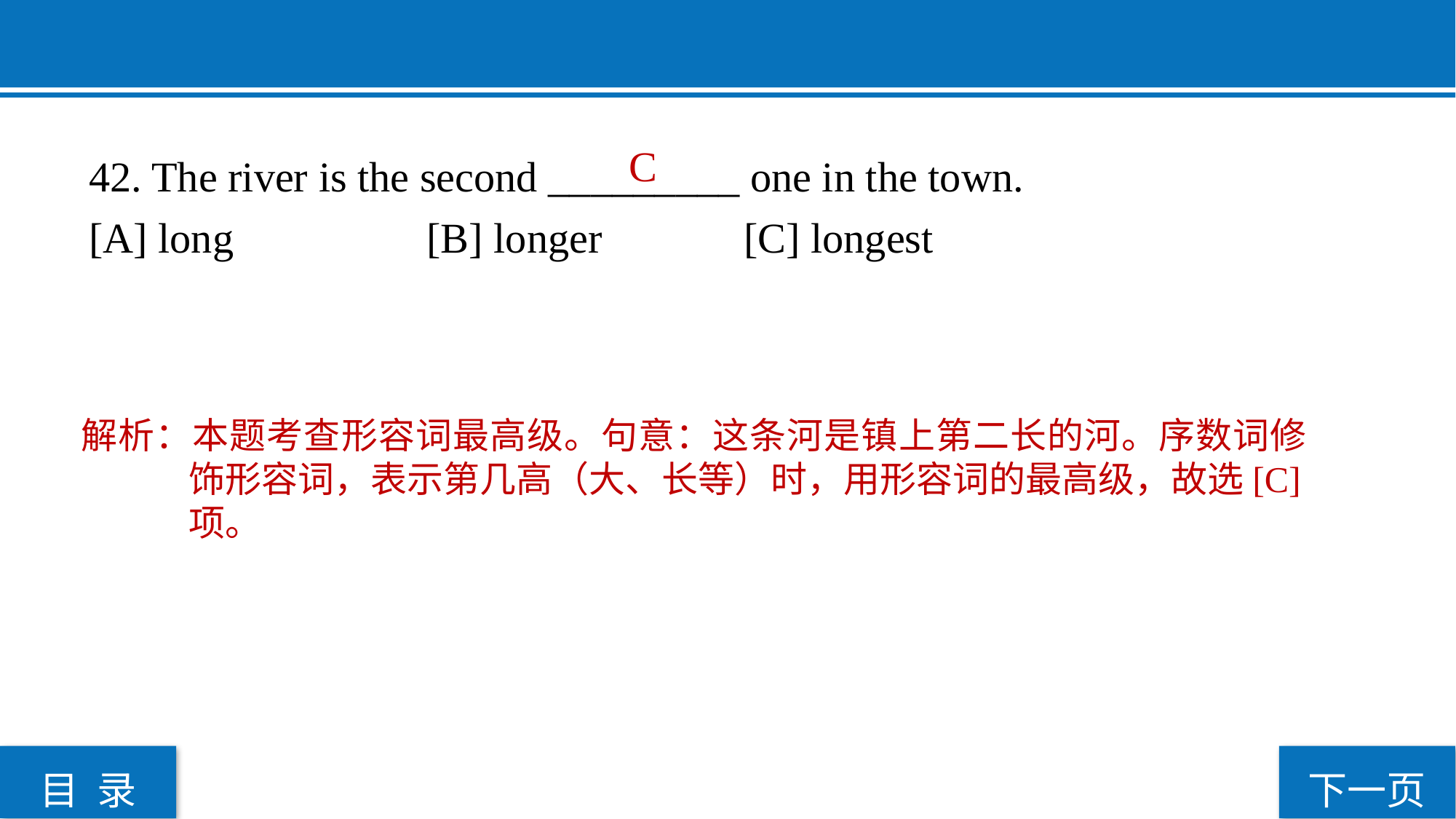

C
42. The river is the second _________ one in the town.
[A] long		 [B] longer 		[C] longest
解析：本题考查形容词最高级。句意：这条河是镇上第二长的河。序数词修饰形容词，表示第几高（大、长等）时，用形容词的最高级，故选[C]项。